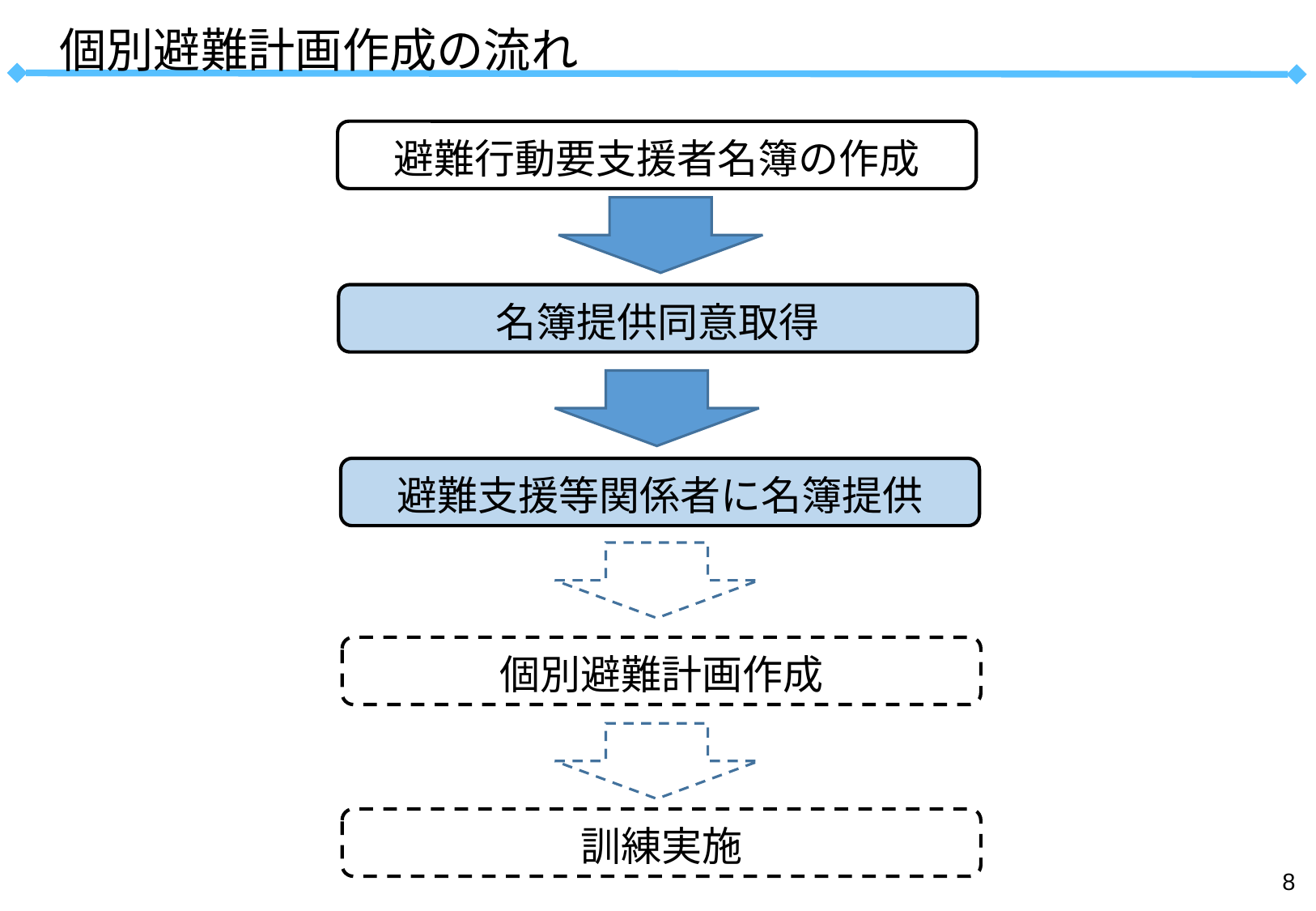

個別避難計画作成の流れ

避難行動要支援者名簿の作成

名簿提供同意取得

避難支援等関係者に名簿提供

個別避難計画作成

訓練実施
8